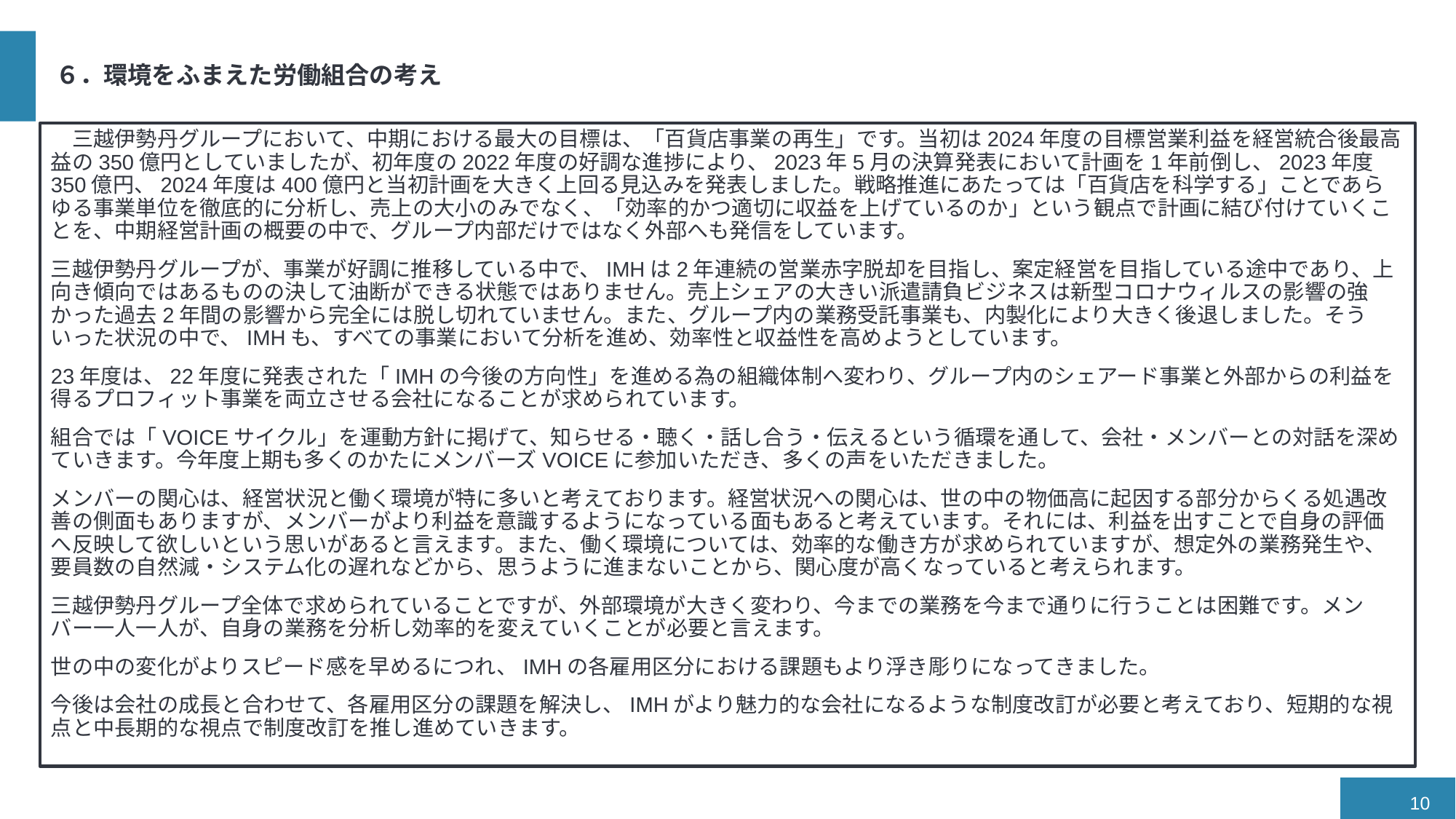

# ６．環境をふまえた労働組合の考え
　三越伊勢丹グループにおいて、中期における最大の目標は、「百貨店事業の再生」です。当初は2024年度の目標営業利益を経営統合後最高益の350億円としていましたが、初年度の2022年度の好調な進捗により、2023年5月の決算発表において計画を1年前倒し、2023年度350億円、2024年度は400億円と当初計画を大きく上回る見込みを発表しました。戦略推進にあたっては「百貨店を科学する」ことであらゆる事業単位を徹底的に分析し、売上の大小のみでなく、「効率的かつ適切に収益を上げているのか」という観点で計画に結び付けていくことを、中期経営計画の概要の中で、グループ内部だけではなく外部へも発信をしています。
三越伊勢丹グループが、事業が好調に推移している中で、IMHは2年連続の営業赤字脱却を目指し、案定経営を目指している途中であり、上向き傾向ではあるものの決して油断ができる状態ではありません。売上シェアの大きい派遣請負ビジネスは新型コロナウィルスの影響の強かった過去2年間の影響から完全には脱し切れていません。また、グループ内の業務受託事業も、内製化により大きく後退しました。そういった状況の中で、IMHも、すべての事業において分析を進め、効率性と収益性を高めようとしています。
23年度は、22年度に発表された「IMHの今後の方向性」を進める為の組織体制へ変わり、グループ内のシェアード事業と外部からの利益を得るプロフィット事業を両立させる会社になることが求められています。
組合では「VOICEサイクル」を運動方針に掲げて、知らせる・聴く・話し合う・伝えるという循環を通して、会社・メンバーとの対話を深めていきます。今年度上期も多くのかたにメンバーズVOICEに参加いただき、多くの声をいただきました。
メンバーの関心は、経営状況と働く環境が特に多いと考えております。経営状況への関心は、世の中の物価高に起因する部分からくる処遇改善の側面もありますが、メンバーがより利益を意識するようになっている面もあると考えています。それには、利益を出すことで自身の評価へ反映して欲しいという思いがあると言えます。また、働く環境については、効率的な働き方が求められていますが、想定外の業務発生や、要員数の自然減・システム化の遅れなどから、思うように進まないことから、関心度が高くなっていると考えられます。
三越伊勢丹グループ全体で求められていることですが、外部環境が大きく変わり、今までの業務を今まで通りに行うことは困難です。メンバー一人一人が、自身の業務を分析し効率的を変えていくことが必要と言えます。
世の中の変化がよりスピード感を早めるにつれ、IMHの各雇用区分における課題もより浮き彫りになってきました。
今後は会社の成長と合わせて、各雇用区分の課題を解決し、IMHがより魅力的な会社になるような制度改訂が必要と考えており、短期的な視点と中長期的な視点で制度改訂を推し進めていきます。

10